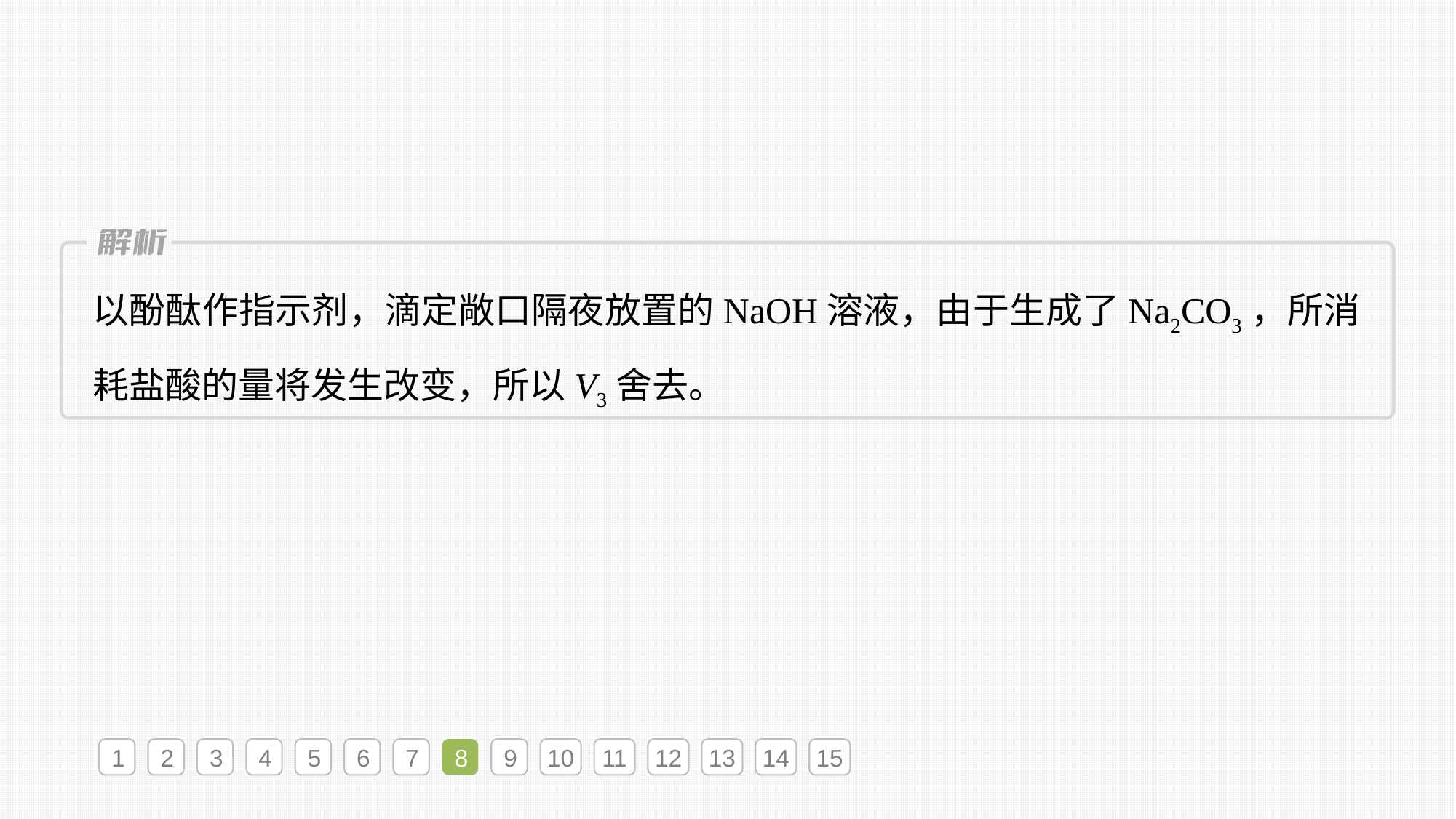

以酚酞作指示剂，滴定敞口隔夜放置的NaOH溶液，由于生成了Na2CO3，所消耗盐酸的量将发生改变，所以V3舍去。
1
2
3
4
5
6
7
8
9
10
11
12
13
14
15